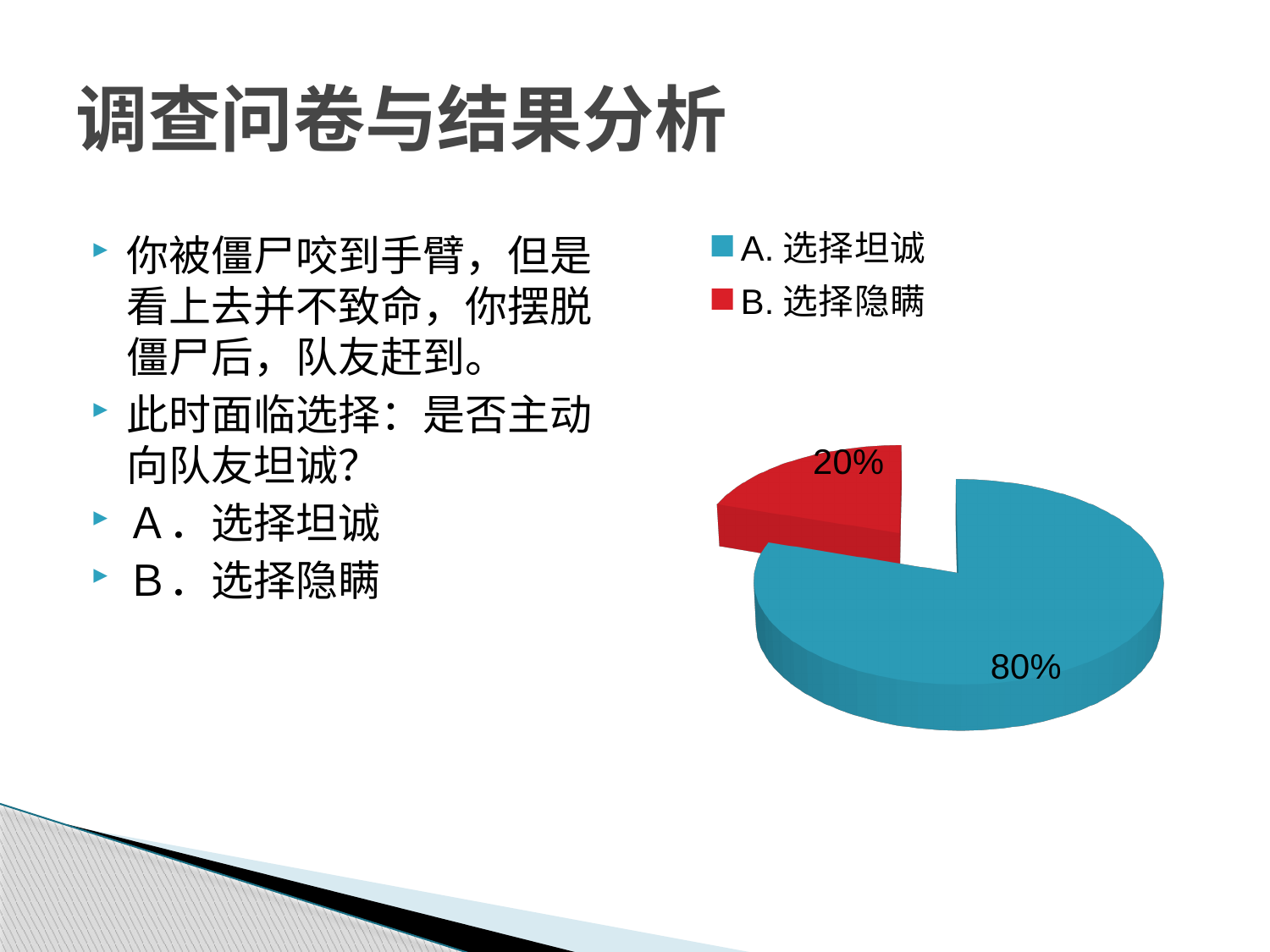

# 调查问卷与结果分析

[unsupported chart]

你被僵尸咬到手臂，但是看上去并不致命，你摆脱僵尸后，队友赶到。
此时面临选择：是否主动向队友坦诚？
Ａ．选择坦诚
Ｂ．选择隐瞒